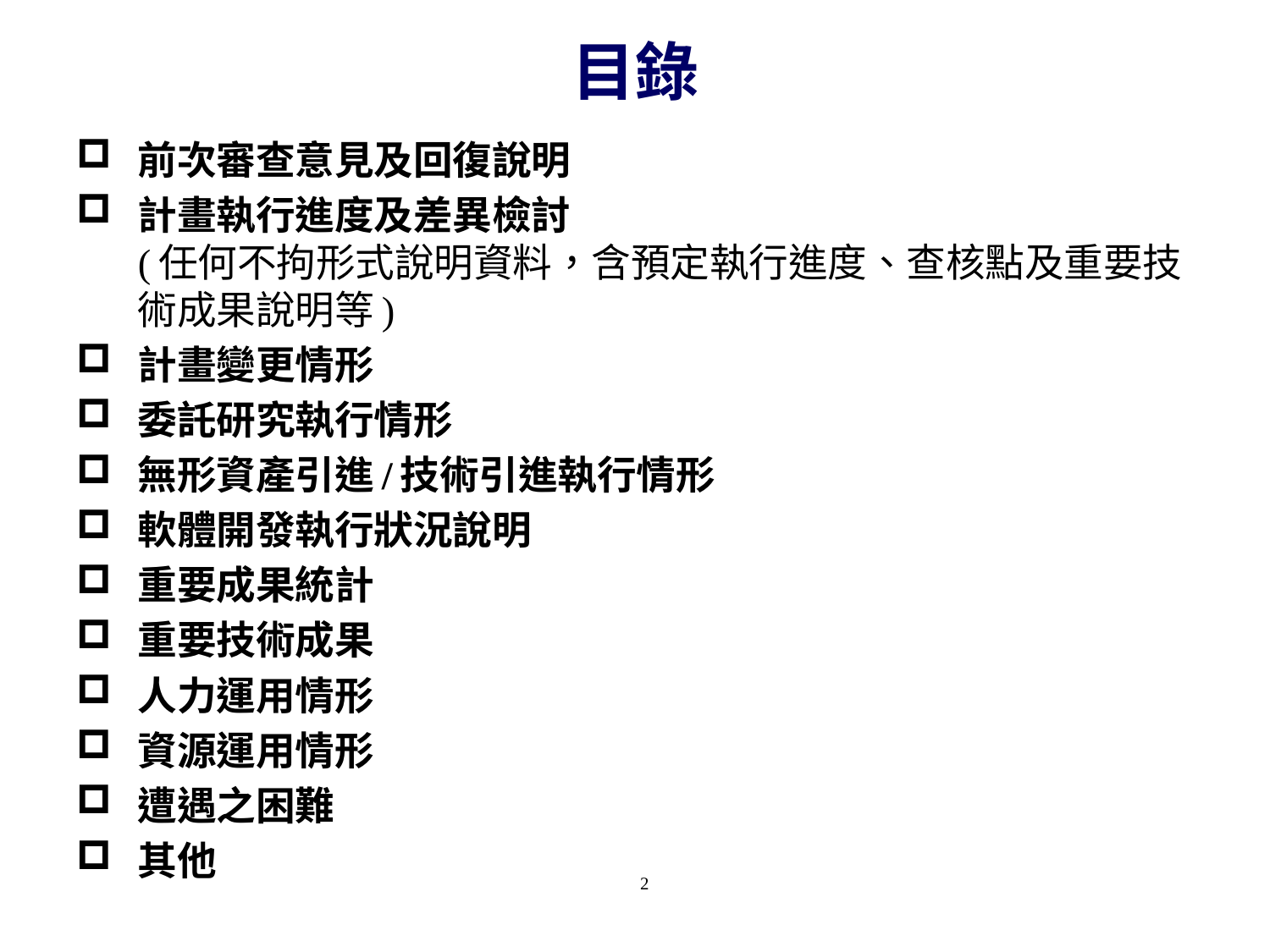

# 目錄
前次審查意見及回復說明
計畫執行進度及差異檢討
(任何不拘形式說明資料，含預定執行進度、查核點及重要技術成果說明等)
計畫變更情形
委託研究執行情形
無形資產引進/技術引進執行情形
軟體開發執行狀況說明
重要成果統計
重要技術成果
人力運用情形
資源運用情形
遭遇之困難
其他
2